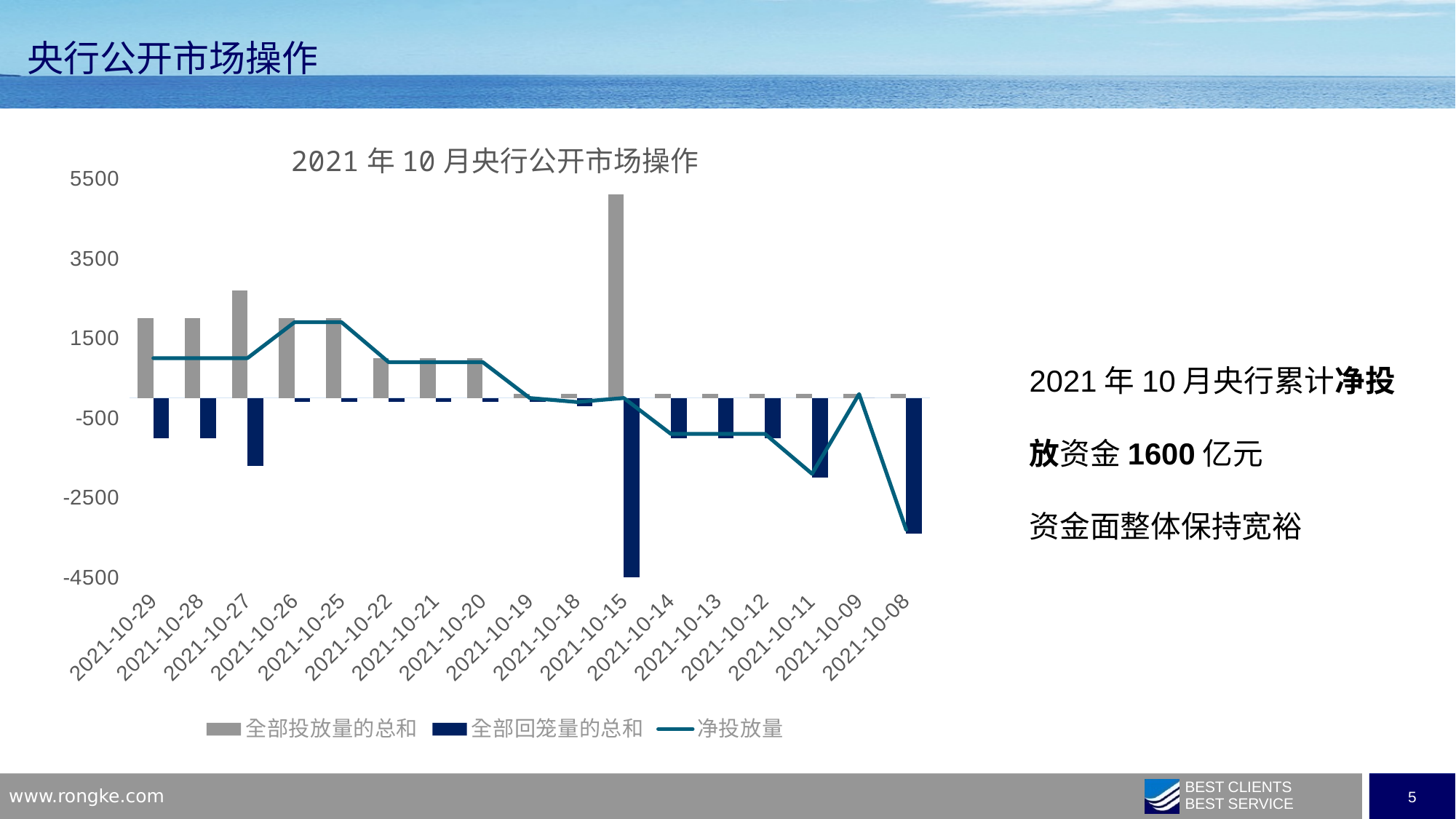

# 央行公开市场操作

### Chart: 2021年10月央行公开市场操作

| Category | 全部投放量的总和 | 全部回笼量的总和 | 净投放量 |
|---|---|---|---|
| 2021-10-29 | 2000.0 | -1000.0 | 1000.0 |
| 2021-10-28 | 2000.0 | -1000.0 | 1000.0 |
| 2021-10-27 | 2700.0 | -1700.0 | 1000.0 |
| 2021-10-26 | 2000.0 | -100.0 | 1900.0 |
| 2021-10-25 | 2000.0 | -100.0 | 1900.0 |
| 2021-10-22 | 1000.0 | -100.0 | 900.0 |
| 2021-10-21 | 1000.0 | -100.0 | 900.0 |
| 2021-10-20 | 1000.0 | -100.0 | 900.0 |
| 2021-10-19 | 100.0 | -100.0 | 0.0 |
| 2021-10-18 | 100.0 | -200.0 | -100.0 |
| 2021-10-15 | 5100.0 | -5100.0 | 0.0 |
| 2021-10-14 | 100.0 | -1000.0 | -900.0 |
| 2021-10-13 | 100.0 | -1000.0 | -900.0 |
| 2021-10-12 | 100.0 | -1000.0 | -900.0 |
| 2021-10-11 | 100.0 | -2000.0 | -1900.0 |
| 2021-10-09 | 100.0 | 0.0 | 100.0 |
| 2021-10-08 | 100.0 | -3400.0 | -3300.0 |
2021年10月央行累计净投放资金1600亿元
资金面整体保持宽裕